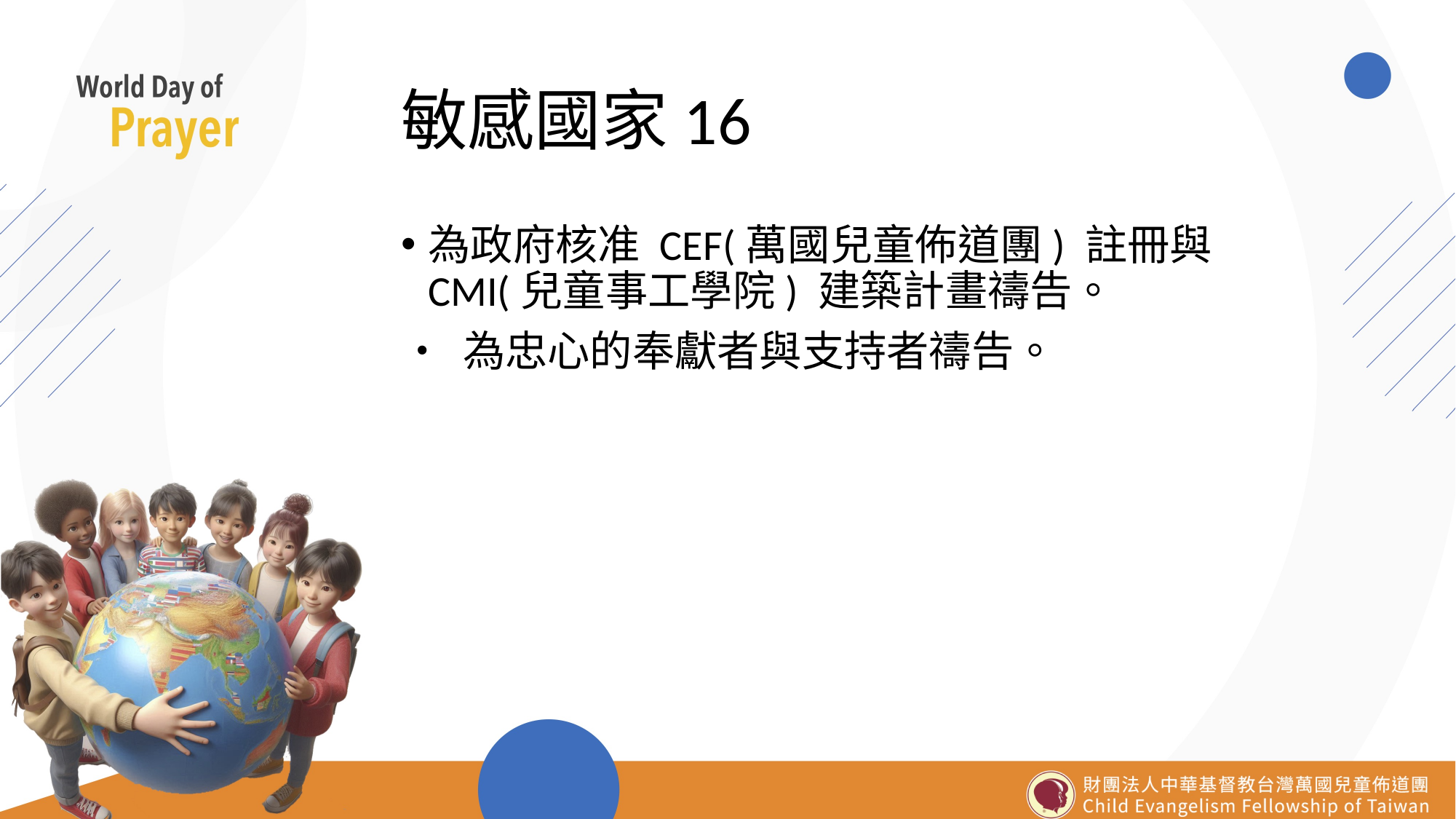

# 敏感國家16
為政府核准 CEF(萬國兒童佈道團) 註冊與 CMI(兒童事工學院) 建築計畫禱告。
• 為忠心的奉獻者與支持者禱告。